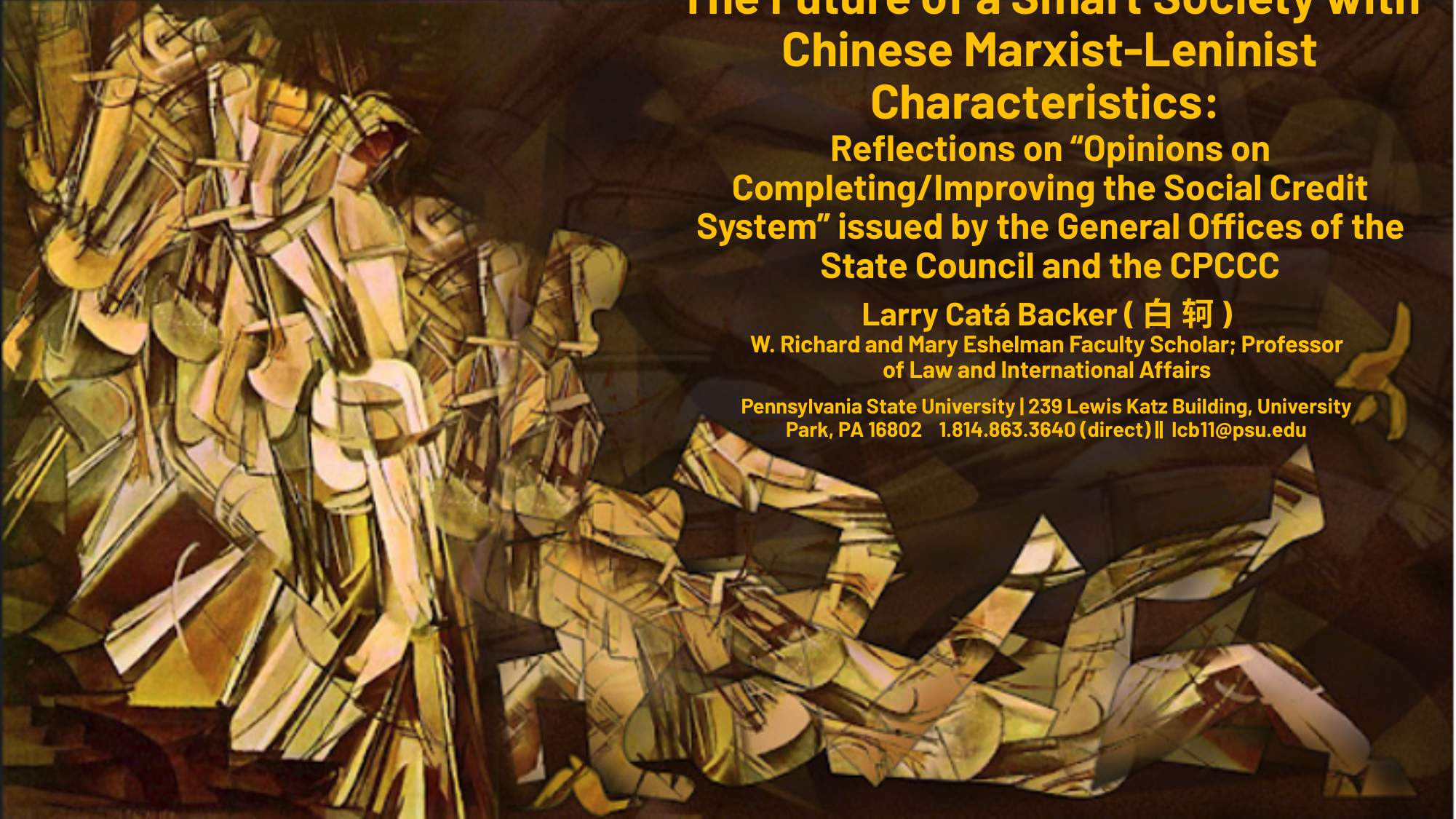

# The Future of a Smart Society with Chinese Marxist-Leninist Characteristics: Reflections on “Opinions on Completing/Improving the Social Credit System” issued by the General Offices of the State Council and the CPCCC
Larry Catá Backer (白 轲)
W. Richard and Mary Eshelman Faculty Scholar; Professor of Law and International Affairs
Pennsylvania State University | 239 Lewis Katz Building, University Park, PA 16802    1.814.863.3640 (direct) ||  lcb11@psu.edu